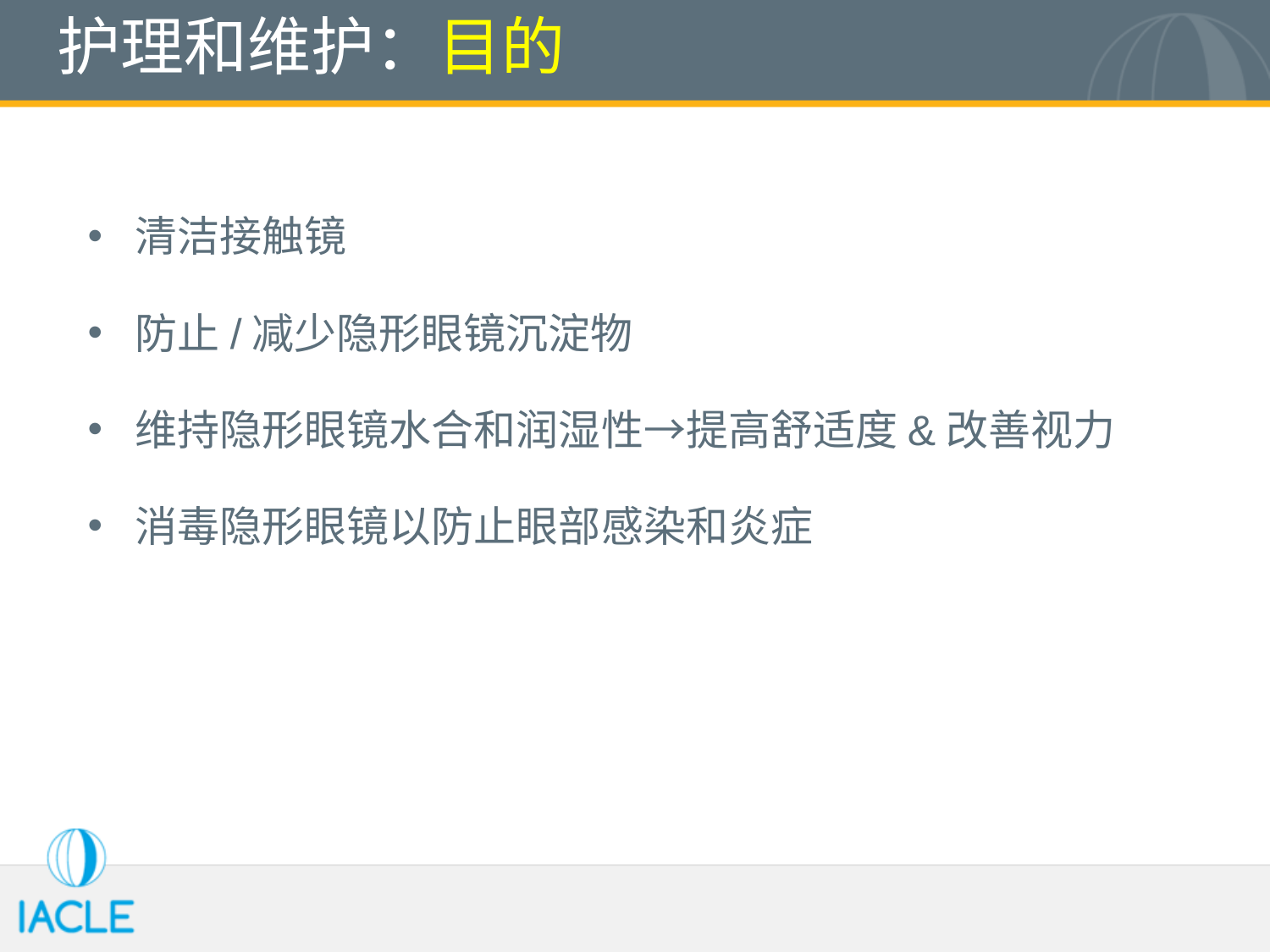

# 护理和维护：目的
清洁接触镜
防止/减少隐形眼镜沉淀物
维持隐形眼镜水合和润湿性→提高舒适度&改善视力
消毒隐形眼镜以防止眼部感染和炎症